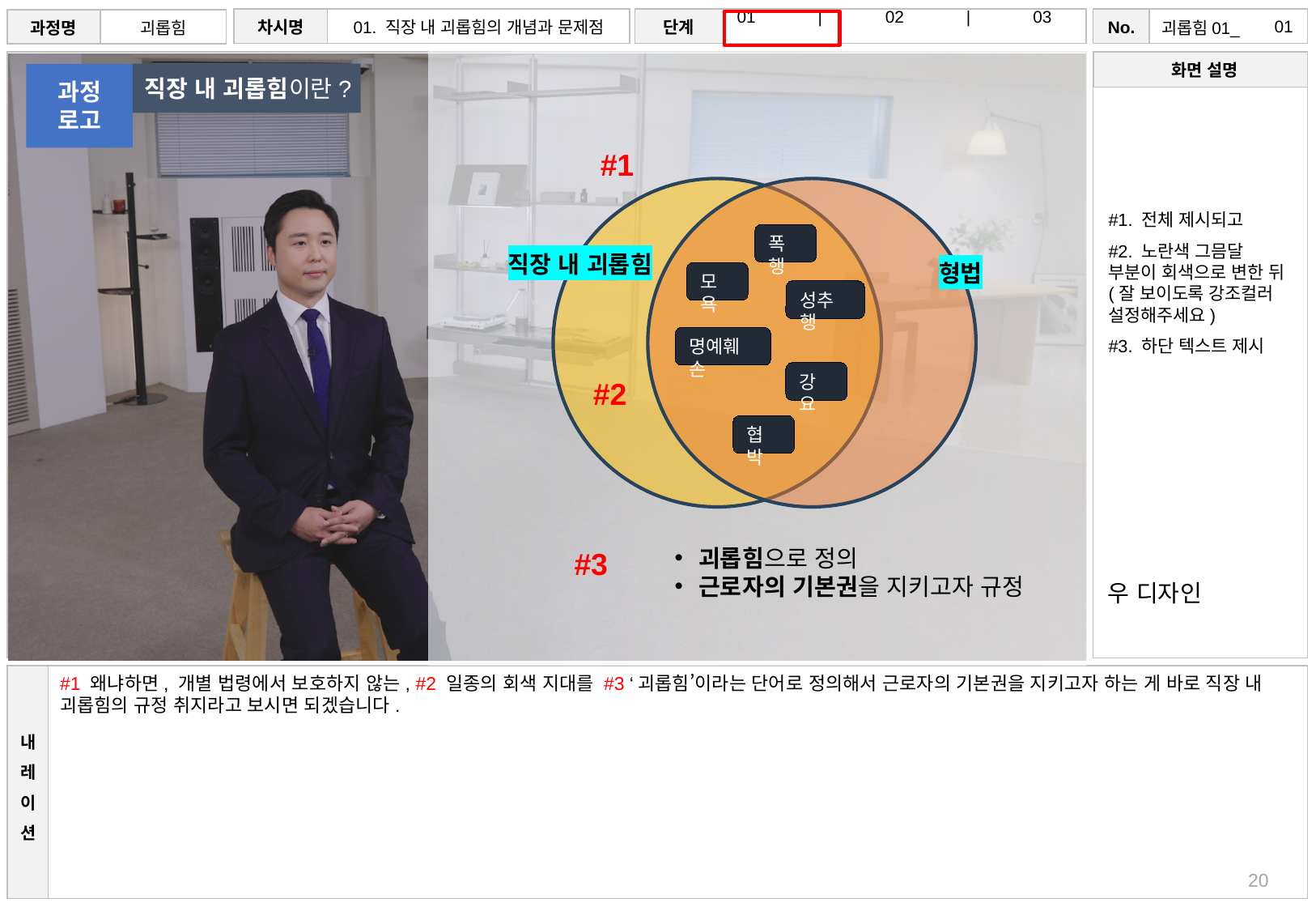

# 01
직장 내 괴롭힘이란?
과정
로고
#1

#1. 전체 제시되고
#2. 노란색 그믐달 부분이 회색으로 변한 뒤(잘 보이도록 강조컬러 설정해주세요)
#3. 하단 텍스트 제시
폭행
직장 내 괴롭힘
형법
모욕
성추행
명예훼손
강요
#2
협박
괴롭힘으로 정의
근로자의 기본권을 지키고자 규정
#3
우 디자인
#1 왜냐하면, 개별 법령에서 보호하지 않는, #2 일종의 회색 지대를 #3 ‘괴롭힘’이라는 단어로 정의해서 근로자의 기본권을 지키고자 하는 게 바로 직장 내 괴롭힘의 규정 취지라고 보시면 되겠습니다.
20